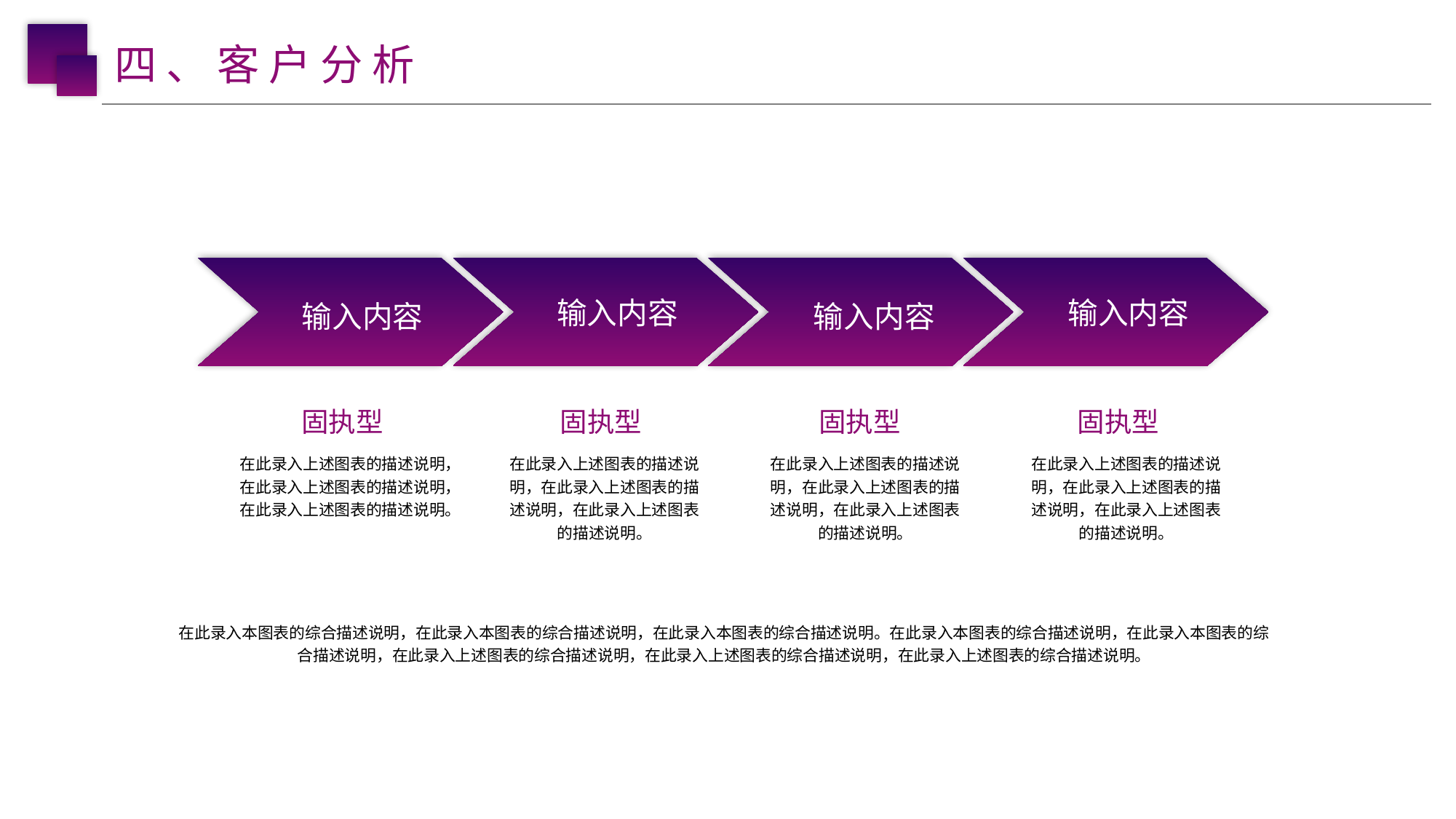

四、客户分析

输入内容

输入内容

输入内容

输入内容
固执型
固执型
固执型
固执型
在此录入上述图表的描述说明，在此录入上述图表的描述说明，在此录入上述图表的描述说明。
在此录入上述图表的描述说明，在此录入上述图表的描述说明，在此录入上述图表的描述说明。
在此录入上述图表的描述说明，在此录入上述图表的描述说明，在此录入上述图表的描述说明。
在此录入上述图表的描述说明，在此录入上述图表的描述说明，在此录入上述图表的描述说明。
在此录入本图表的综合描述说明，在此录入本图表的综合描述说明，在此录入本图表的综合描述说明。在此录入本图表的综合描述说明，在此录入本图表的综合描述说明，在此录入上述图表的综合描述说明，在此录入上述图表的综合描述说明，在此录入上述图表的综合描述说明。